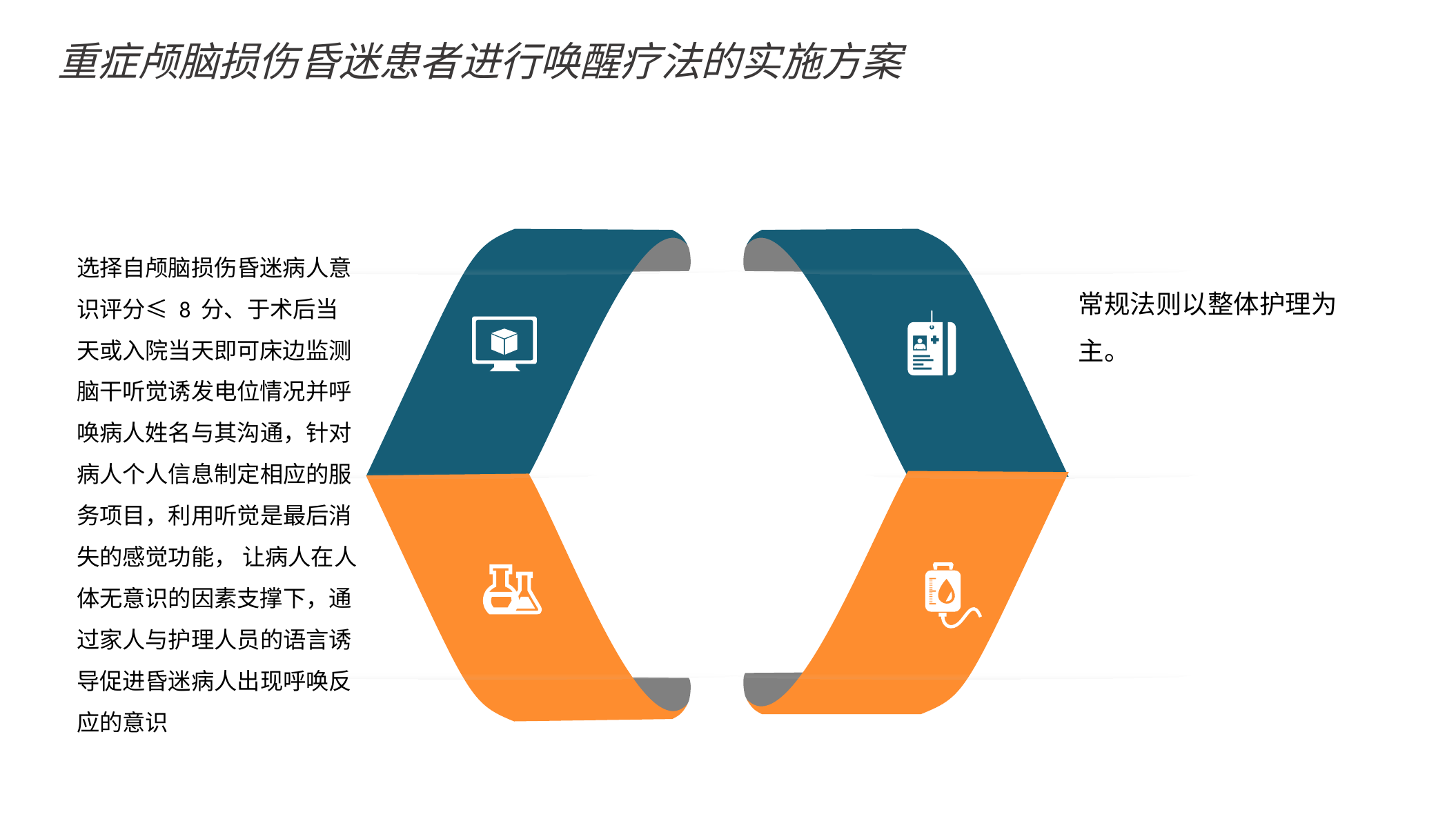

重症颅脑损伤昏迷患者进行唤醒疗法的实施方案

选择自颅脑损伤昏迷病人意识评分≤ 8 分、于术后当天或入院当天即可床边监测脑干听觉诱发电位情况并呼唤病人姓名与其沟通，针对病人个人信息制定相应的服务项目，利用听觉是最后消失的感觉功能， 让病人在人体无意识的因素支撑下，通过家人与护理人员的语言诱导促进昏迷病人出现呼唤反应的意识

常规法则以整体护理为
主。